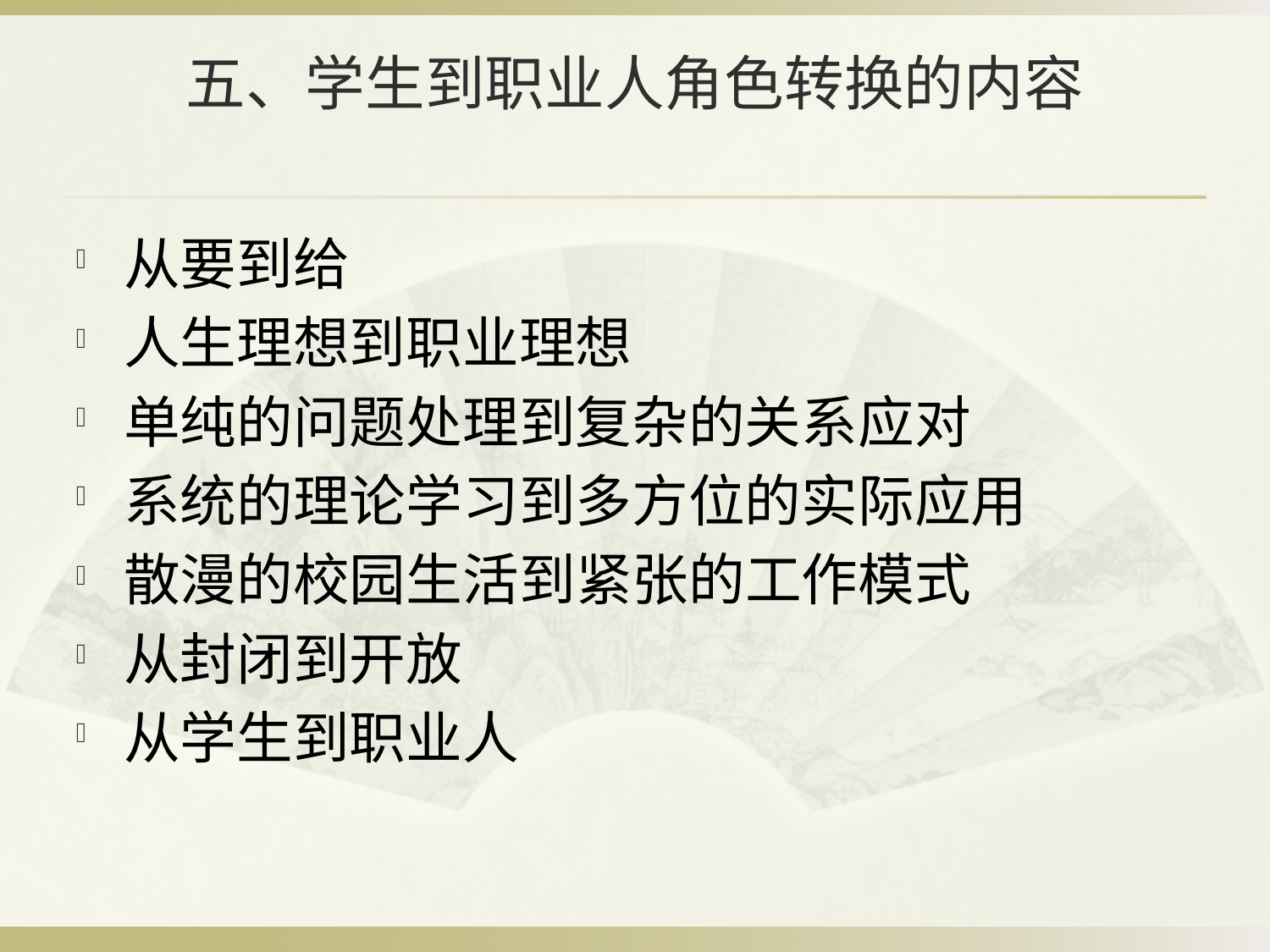

# 五、学生到职业人角色转换的内容
从要到给
人生理想到职业理想
单纯的问题处理到复杂的关系应对
系统的理论学习到多方位的实际应用
散漫的校园生活到紧张的工作模式
从封闭到开放
从学生到职业人